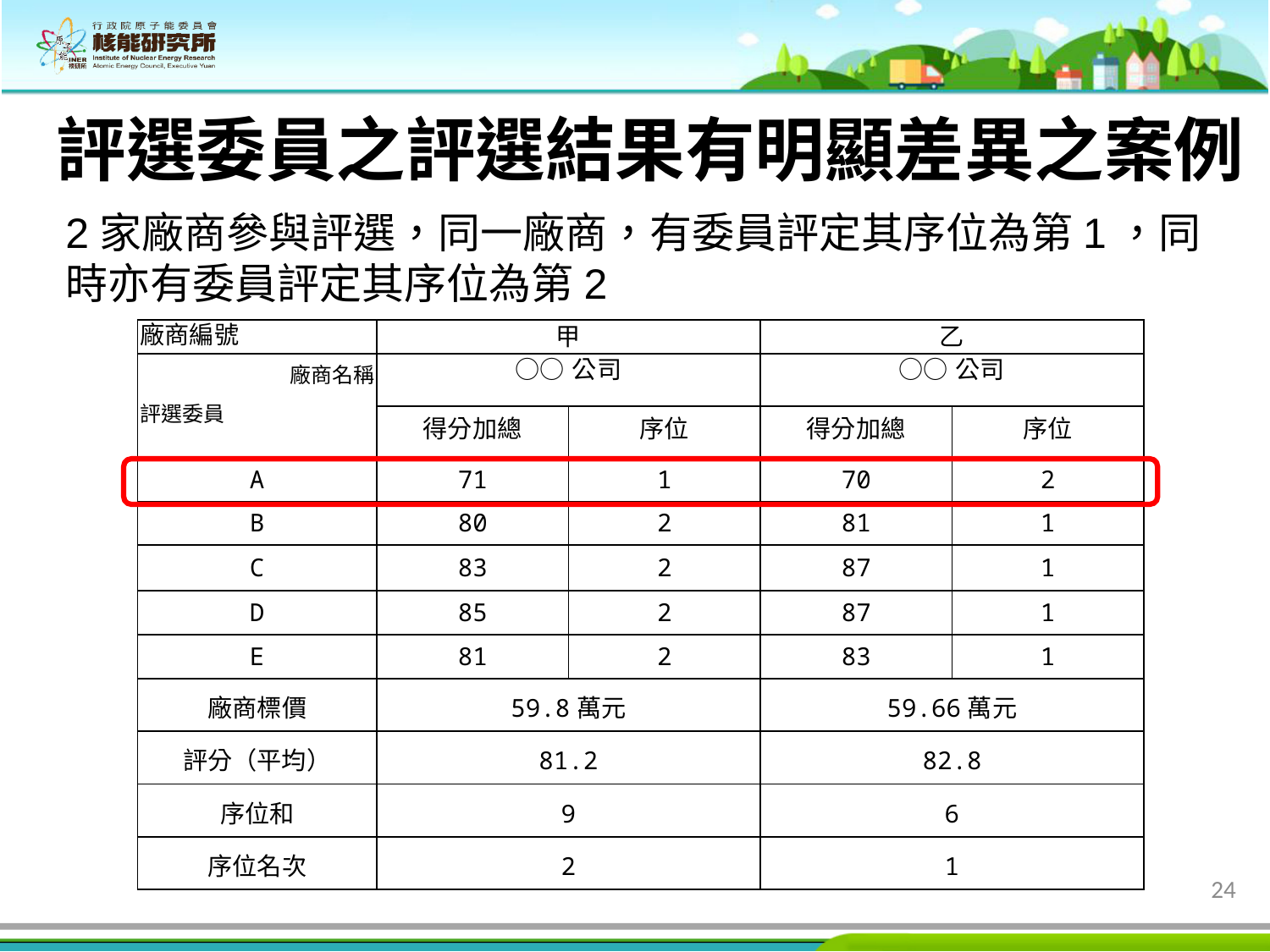

# 評選委員之評選結果有明顯差異之案例
2家廠商參與評選，同一廠商，有委員評定其序位為第1，同時亦有委員評定其序位為第2
| 廠商編號 | 甲 |  | 乙 |  |
| --- | --- | --- | --- | --- |
| 廠商名稱 評選委員 | ○○公司 |  | ○○公司 |  |
|  | 得分加總 | 序位 | 得分加總 | 序位 |
| A | 71 | 1 | 70 | 2 |
| B | 80 | 2 | 81 | 1 |
| C | 83 | 2 | 87 | 1 |
| D | 85 | 2 | 87 | 1 |
| E | 81 | 2 | 83 | 1 |
| 廠商標價 | 59.8萬元 |  | 59.66萬元 |  |
| 評分（平均） | 81.2 |  | 82.8 |  |
| 序位和 | 9 |  | 6 |  |
| 序位名次 | 2 |  | 1 |  |

24